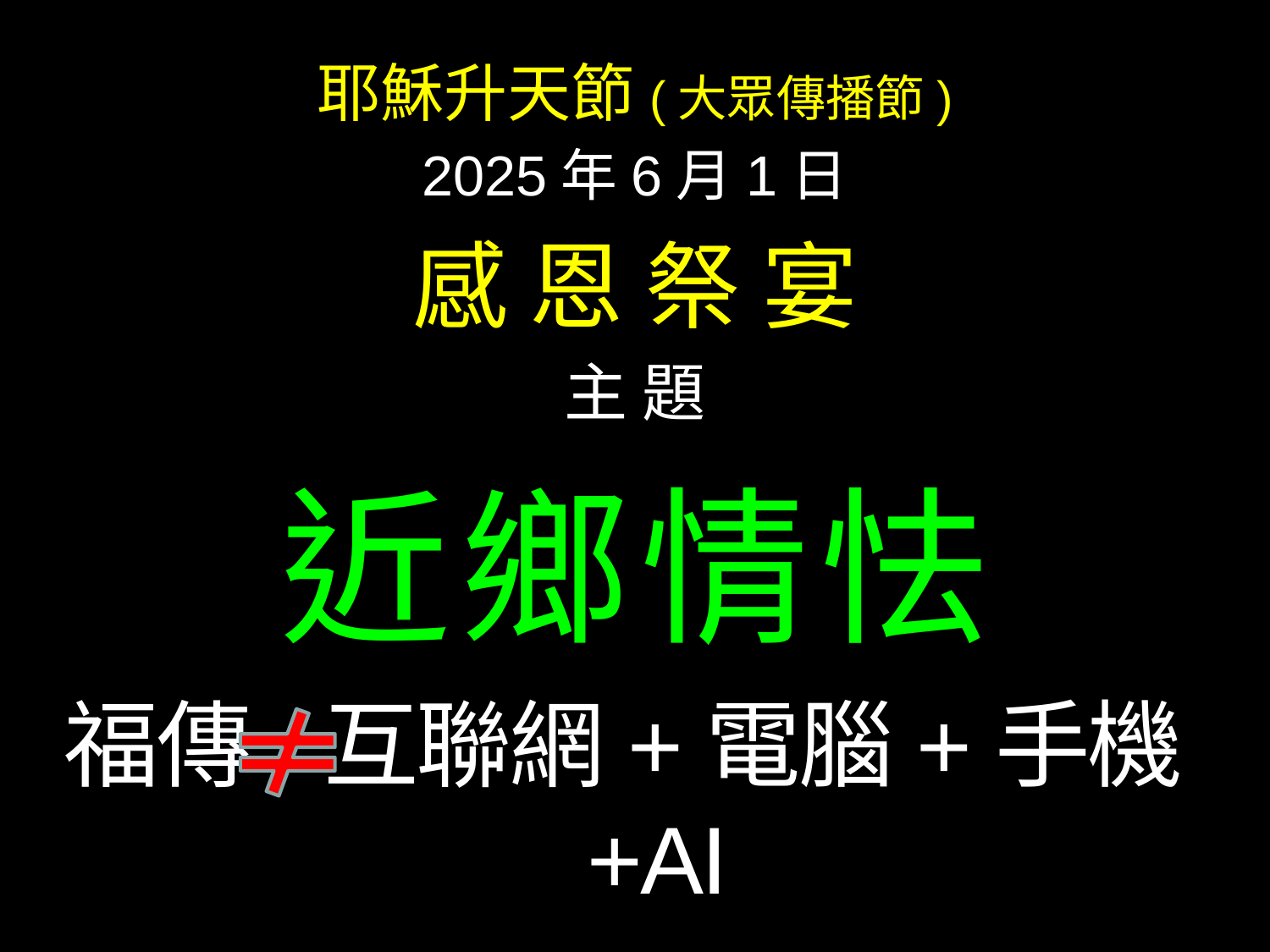

耶穌升天節(大眾傳播節)
2025年6月1日
感 恩 祭 宴

主 題
近鄉情怯
福傳    互聯網+電腦+手機+AI